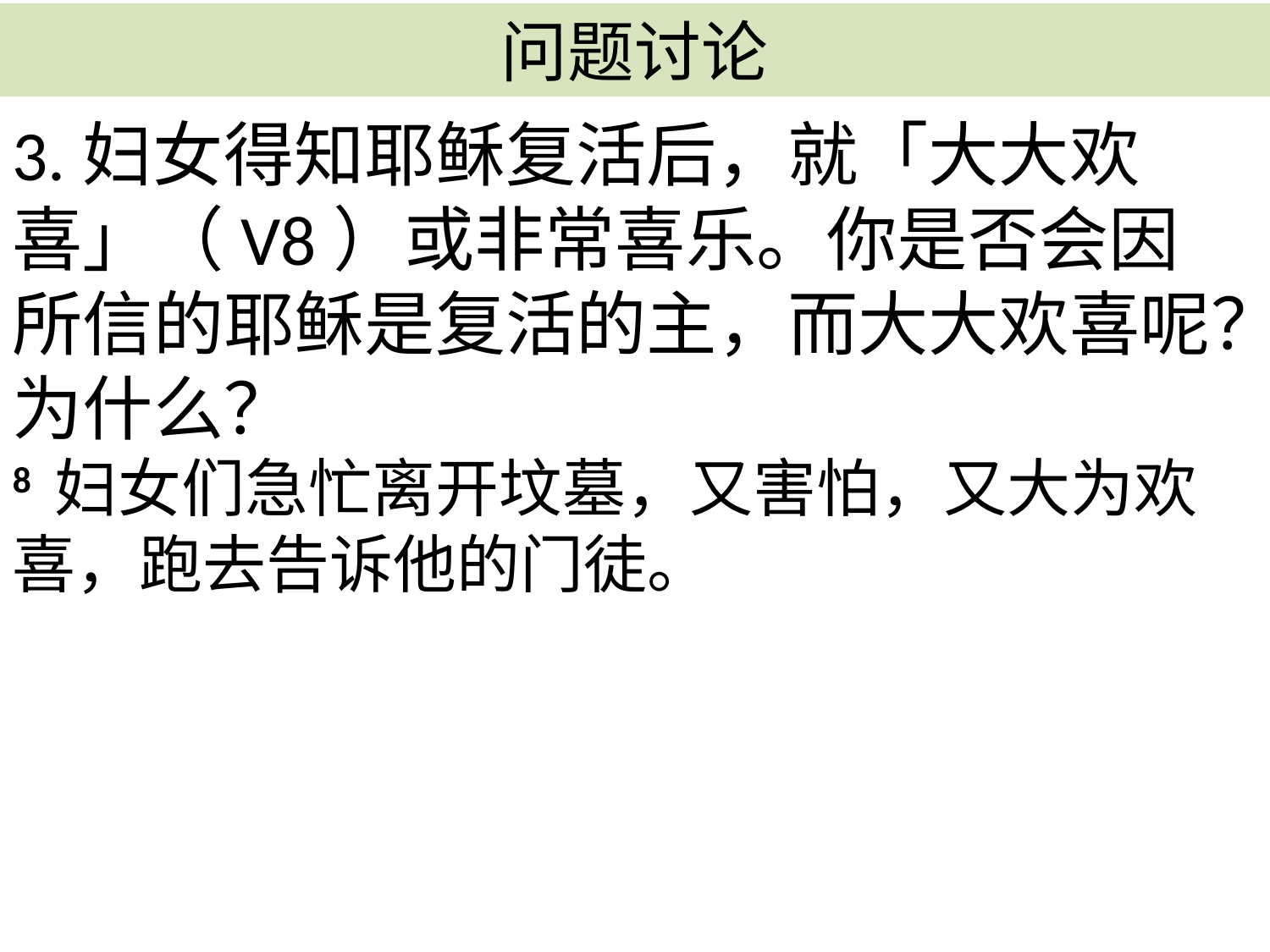

# 问题讨论
3.妇女得知耶稣复活后，就「大大欢喜」（V8）或非常喜乐。你是否会因所信的耶稣是复活的主，而大大欢喜呢？为什么？
8 妇女们急忙离开坟墓，又害怕，又大为欢喜，跑去告诉他的门徒。